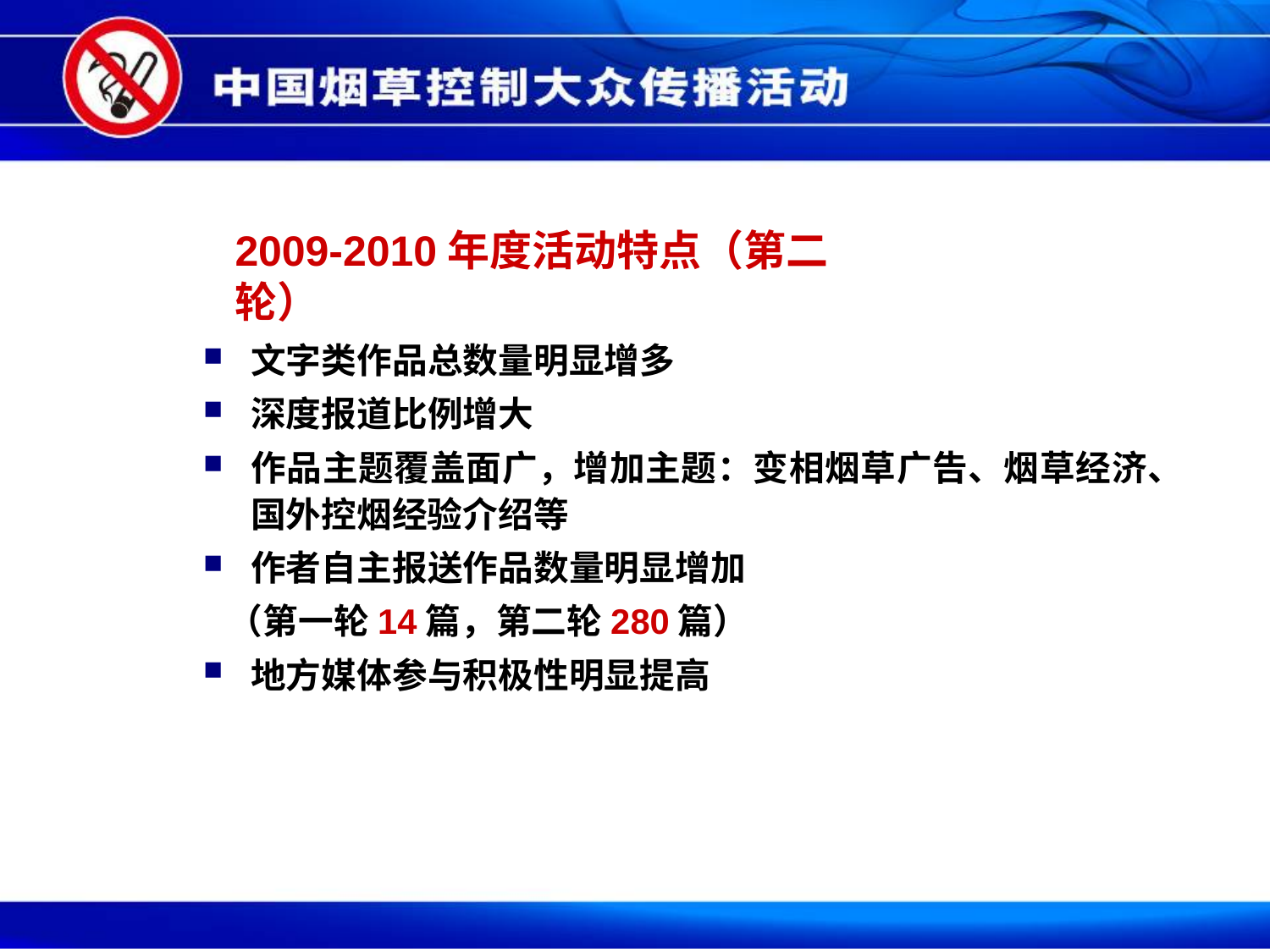

# 2009-2010年度活动特点（第二轮）
文字类作品总数量明显增多
深度报道比例增大
作品主题覆盖面广，增加主题：变相烟草广告、烟草经济、国外控烟经验介绍等
作者自主报送作品数量明显增加
  （第一轮14篇，第二轮280篇）
地方媒体参与积极性明显提高